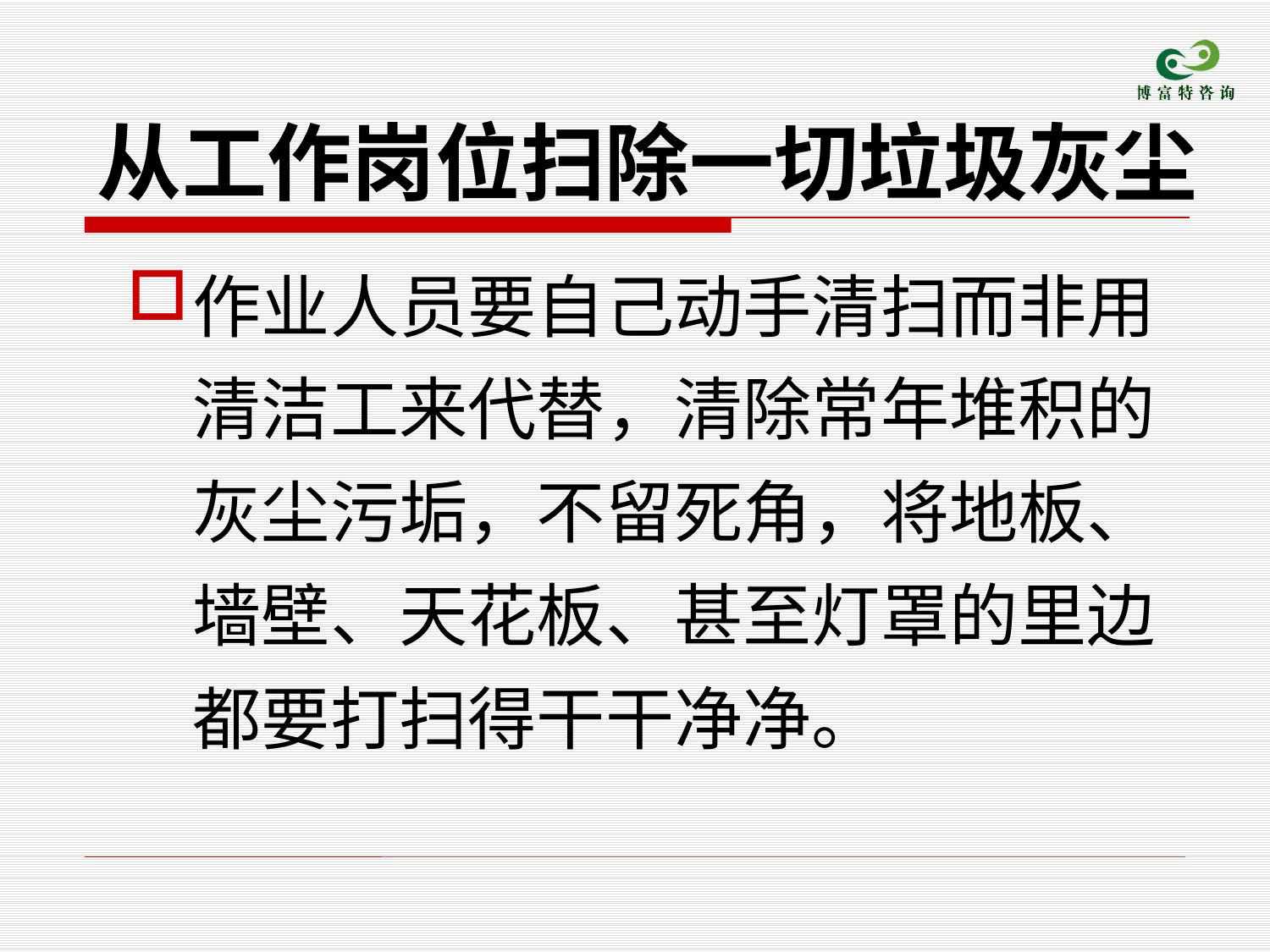

从工作岗位扫除一切垃圾灰尘
作业人员要自己动手清扫而非用清洁工来代替，清除常年堆积的灰尘污垢，不留死角，将地板、墙壁、天花板、甚至灯罩的里边都要打扫得干干净净。
189